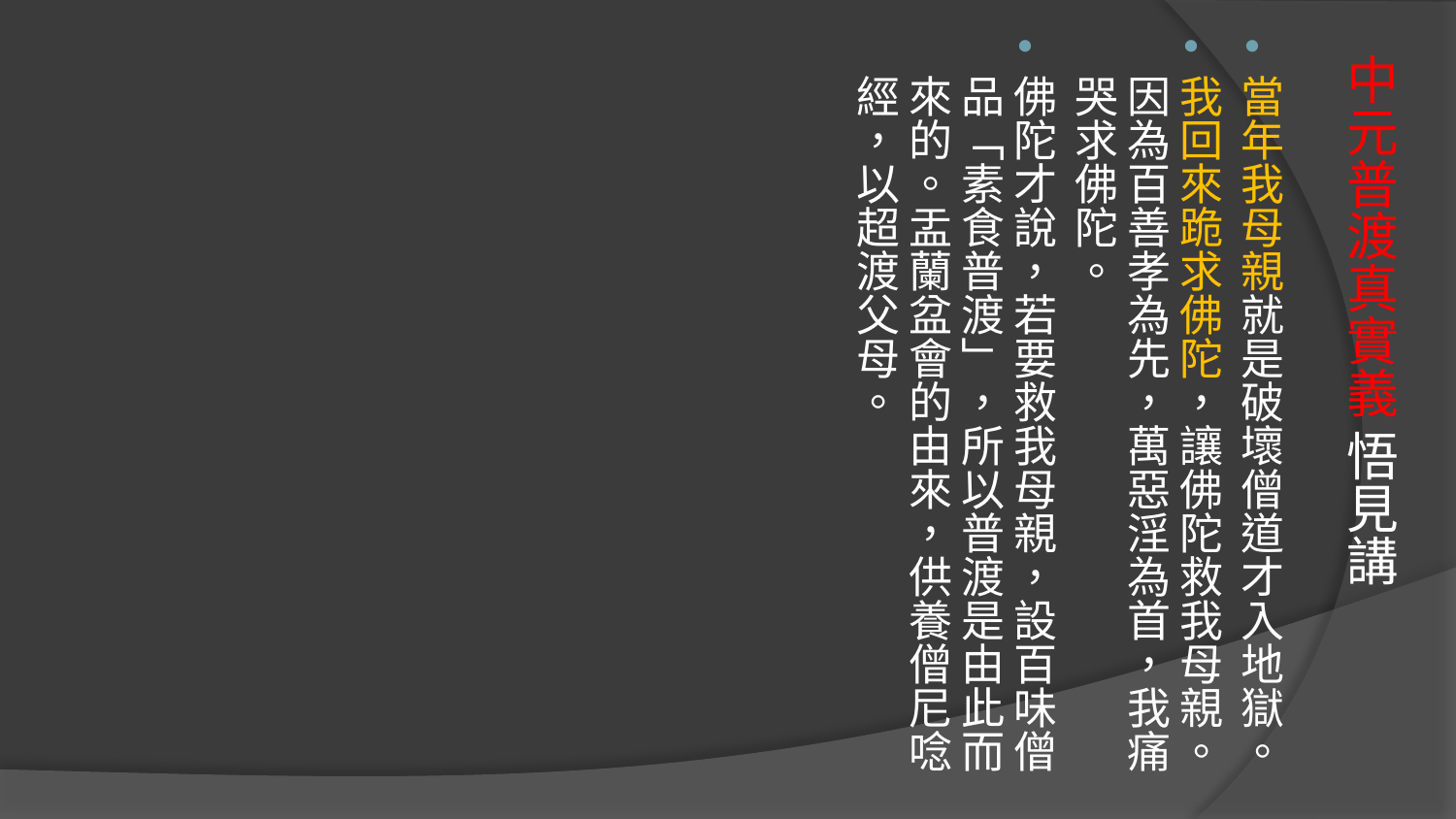

當年我母親就是破壞僧道才入地獄。
我回來跪求佛陀，讓佛陀救我母親。因為百善孝為先，萬惡淫為首，我痛哭求佛陀。
佛陀才說，若要救我母親，設百味僧品「素食普渡」，所以普渡是由此而來的。盂蘭盆會的由來，供養僧尼唸經，以超渡父母。

# 中元普渡真實義 悟見講